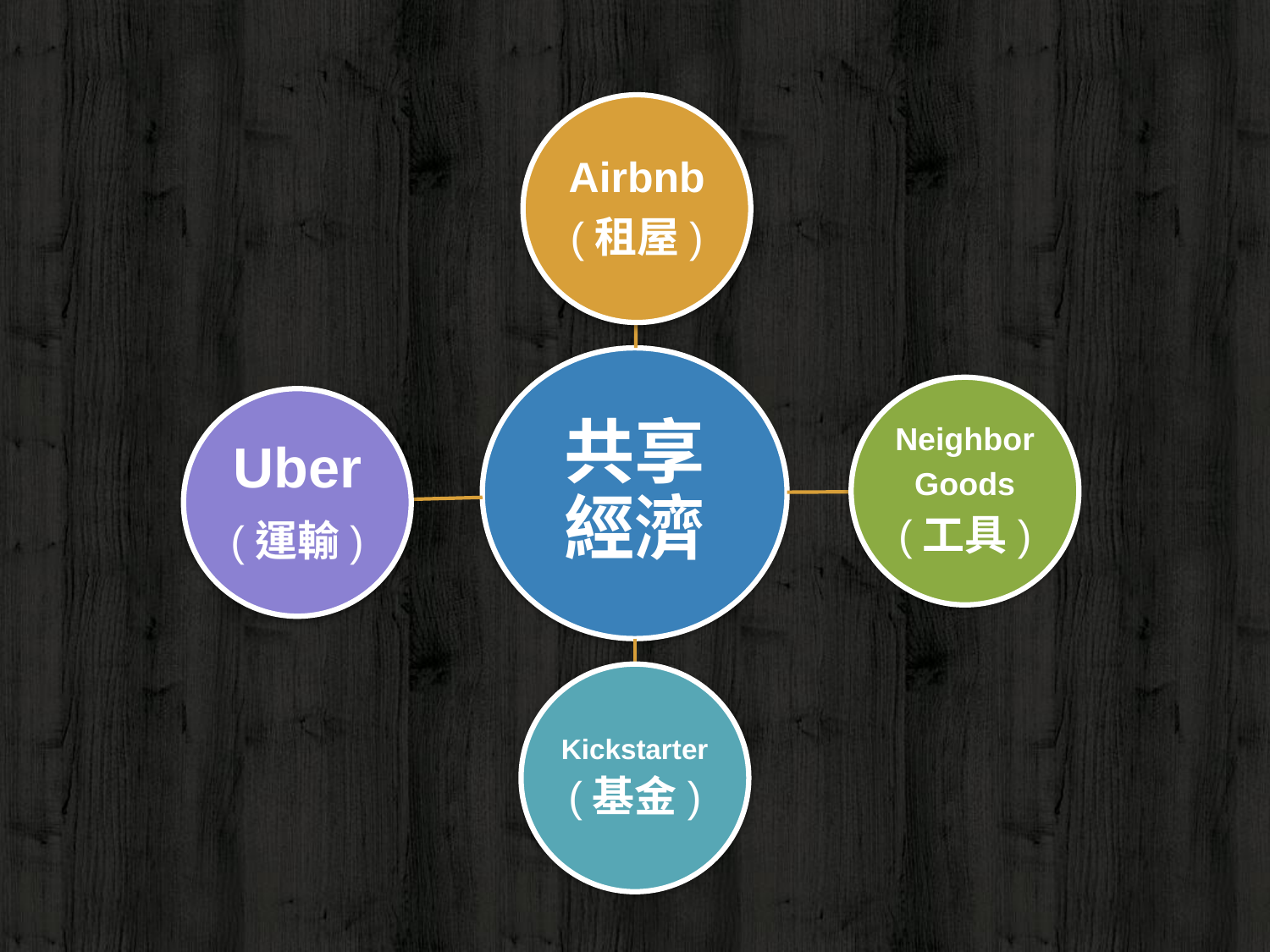

共享經濟

Airbnb
(租屋)

Neighbor
Goods
(工具)

Kickstarter
(基金)

Uber
(運輸)